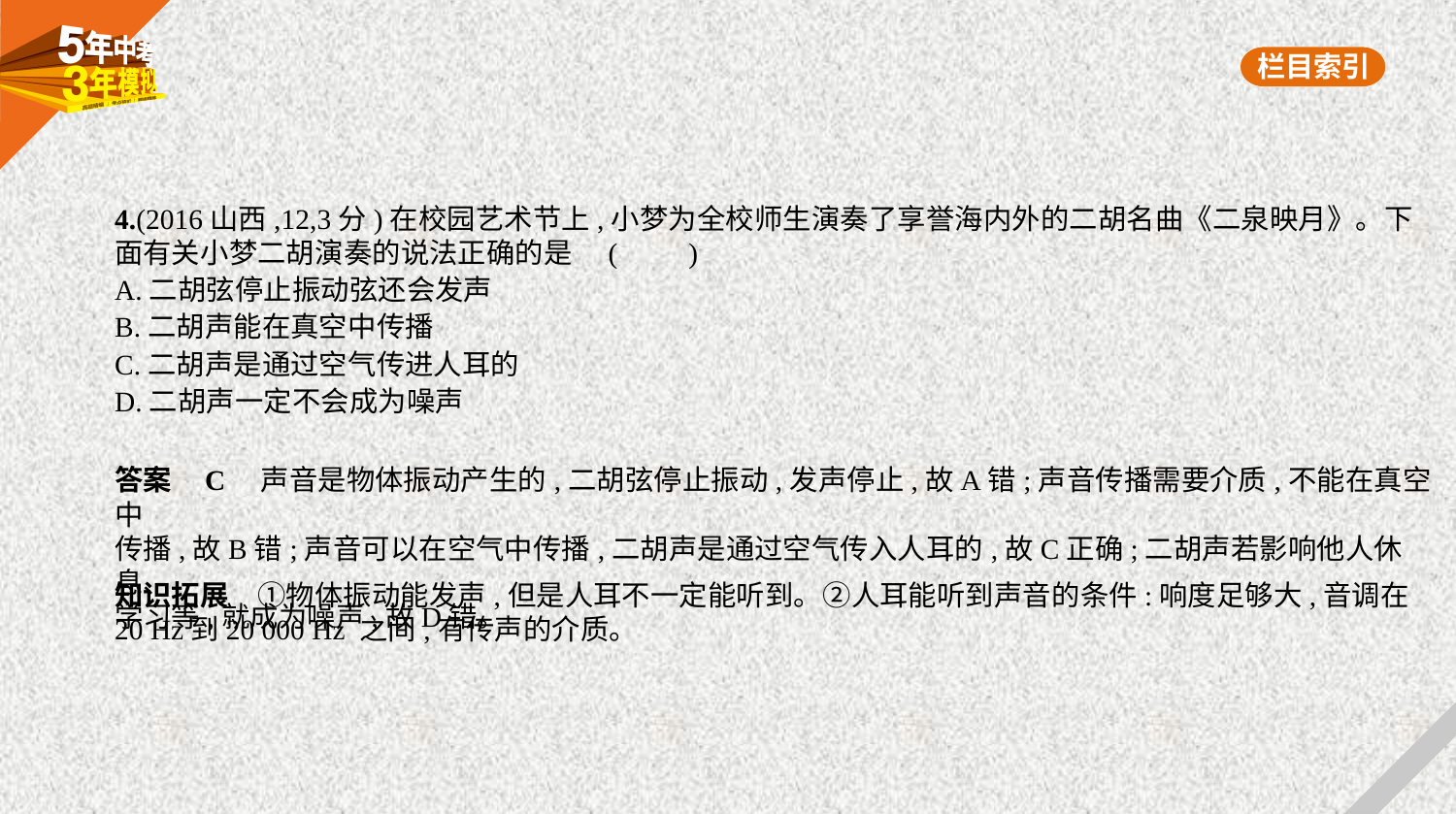

4.(2016山西,12,3分)在校园艺术节上,小梦为全校师生演奏了享誉海内外的二胡名曲《二泉映月》。下
面有关小梦二胡演奏的说法正确的是 (　　)
A.二胡弦停止振动弦还会发声
B.二胡声能在真空中传播
C.二胡声是通过空气传进人耳的
D.二胡声一定不会成为噪声
答案    C　声音是物体振动产生的,二胡弦停止振动,发声停止,故A错;声音传播需要介质,不能在真空中
传播,故B错;声音可以在空气中传播,二胡声是通过空气传入人耳的,故C正确;二胡声若影响他人休息、
学习等,就成为噪声,故D错。
知识拓展　①物体振动能发声,但是人耳不一定能听到。②人耳能听到声音的条件:响度足够大,音调在
20 Hz到20 000 Hz 之间,有传声的介质。